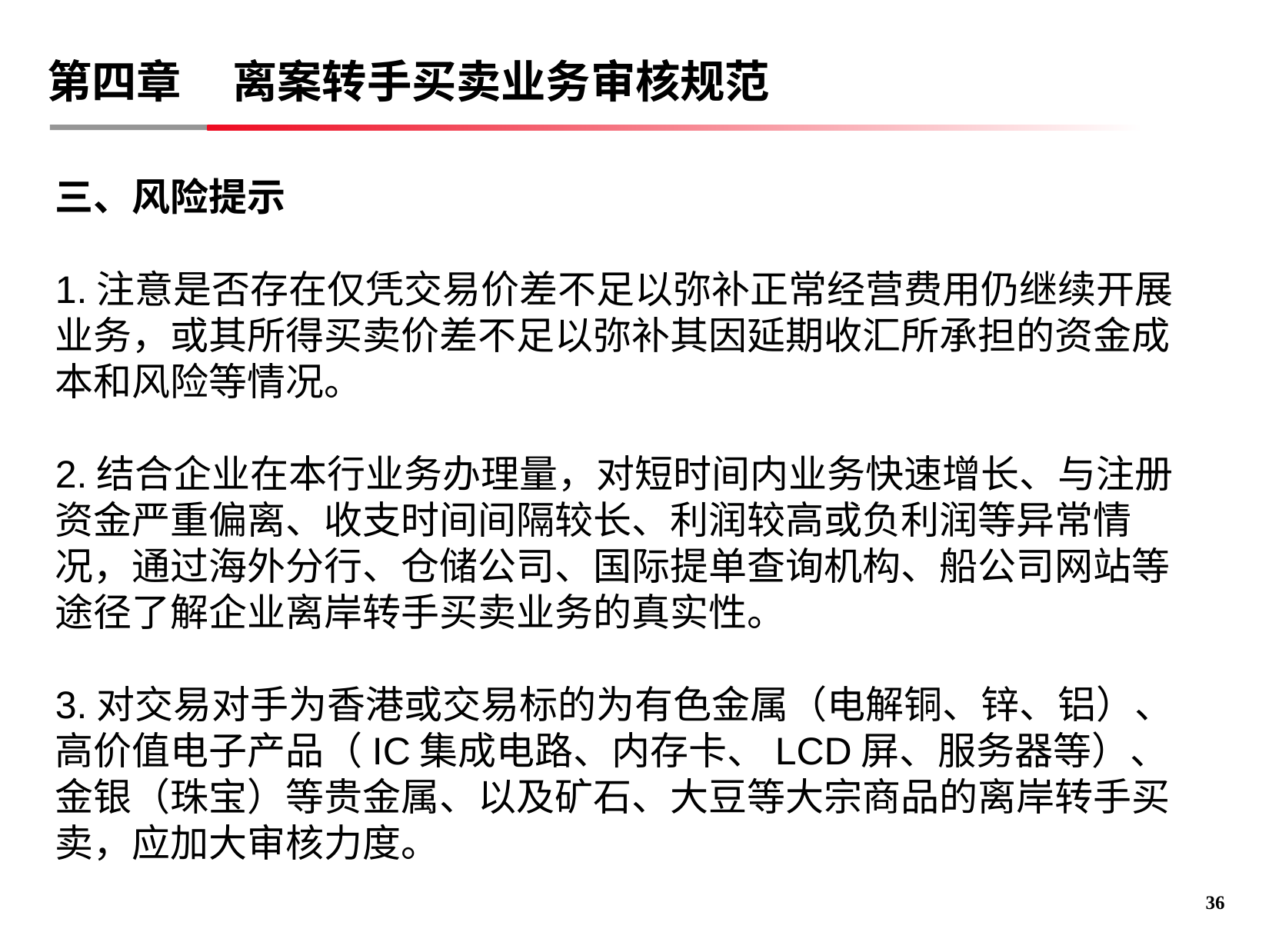

# 第四章     离案转手买卖业务审核规范
三、风险提示

1.注意是否存在仅凭交易价差不足以弥补正常经营费用仍继续开展业务，或其所得买卖价差不足以弥补其因延期收汇所承担的资金成本和风险等情况。

2.结合企业在本行业务办理量，对短时间内业务快速增长、与注册资金严重偏离、收支时间间隔较长、利润较高或负利润等异常情况，通过海外分行、仓储公司、国际提单查询机构、船公司网站等途径了解企业离岸转手买卖业务的真实性。

3.对交易对手为香港或交易标的为有色金属（电解铜、锌、铝）、高价值电子产品（IC集成电路、内存卡、LCD屏、服务器等）、金银（珠宝）等贵金属、以及矿石、大豆等大宗商品的离岸转手买卖，应加大审核力度。
36